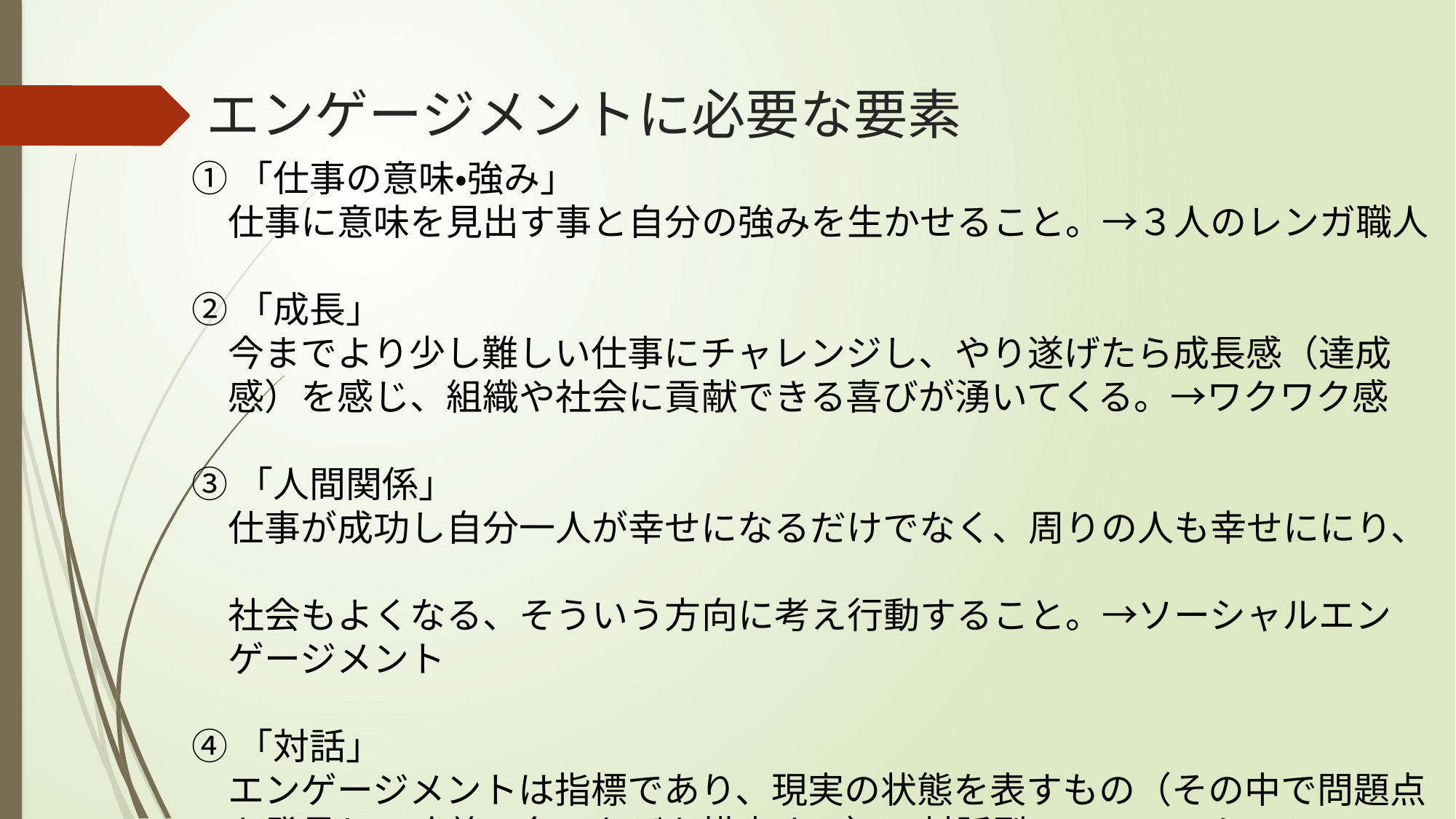

# エンゲージメントに必要な要素
①「仕事の意味・強み」
　仕事に意味を見出す事と自分の強みを生かせること。→３人のレンガ職人

②「成長」
　今までより少し難しい仕事にチャレンジし、やり遂げたら成長感（達成
　感）を感じ、組織や社会に貢献できる喜びが湧いてくる。→ワクワク感

③「人間関係」
　仕事が成功し自分一人が幸せになるだけでなく、周りの人も幸せににり、
　社会もよくなる、そういう方向に考え行動すること。→ソーシャルエン
　ゲージメント

④「対話」
　エンゲージメントは指標であり、現実の状態を表すもの（その中で問題点
　を発見し、改善の糸口などを模索する）→対話型のコミュニケーション